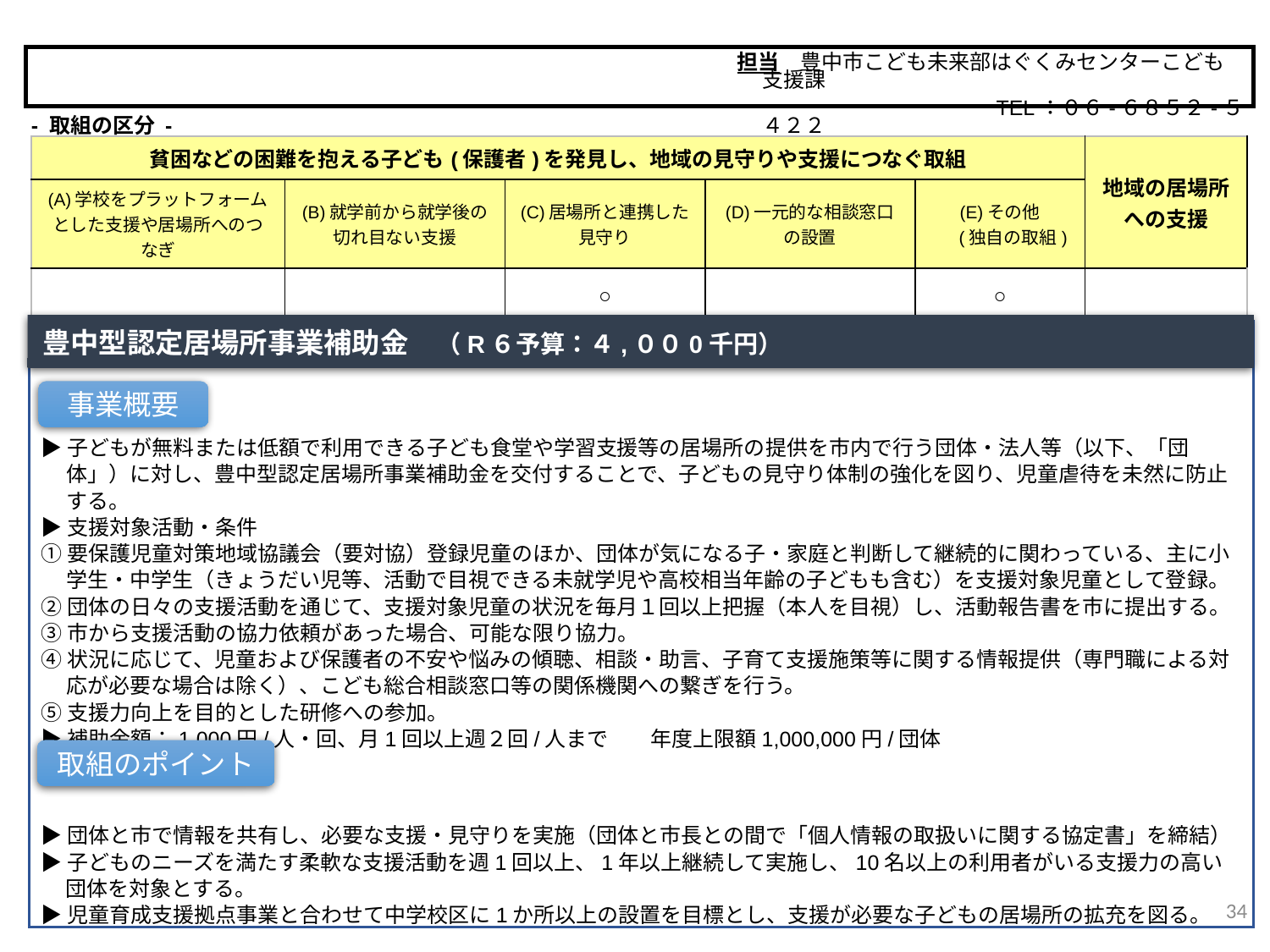

担当　豊中市こども未来部はぐくみセンターこども支援課
　　　　　　　　　　　　TEL：０６-６８５２-５４２２

豊中市
- 取組の区分 -
| 貧困などの困難を抱える子ども(保護者)を発見し、地域の見守りや支援につなぐ取組 |  |  |  |  | 地域の居場所 への支援 |
| --- | --- | --- | --- | --- | --- |
| (A)学校をプラットフォームとした支援や居場所へのつなぎ | (B)就学前から就学後の 切れ目ない支援 | (C)居場所と連携した 見守り | (D)一元的な相談窓口 の設置 | (E)その他 　 (独自の取組) |  |
|  |  | ○ |  | ○ |  |
豊中型認定居場所事業補助金　（R６予算：４,００0千円）

▶子どもが無料または低額で利用できる子ども食堂や学習支援等の居場所の提供を市内で行う団体・法人等（以下、「団体」）に対し、豊中型認定居場所事業補助金を交付することで、子どもの見守り体制の強化を図り、児童虐待を未然に防止する。
▶支援対象活動・条件
①要保護児童対策地域協議会（要対協）登録児童のほか、団体が気になる子・家庭と判断して継続的に関わっている、主に小学生・中学生（きょうだい児等、活動で目視できる未就学児や高校相当年齢の子どもも含む）を支援対象児童として登録。
②団体の日々の支援活動を通じて、支援対象児童の状況を毎月１回以上把握（本人を目視）し、活動報告書を市に提出する。
③市から支援活動の協力依頼があった場合、可能な限り協力。
④状況に応じて、児童および保護者の不安や悩みの傾聴、相談・助言、子育て支援施策等に関する情報提供（専門職による対応が必要な場合は除く）、こども総合相談窓口等の関係機関への繋ぎを行う。
⑤支援力向上を目的とした研修への参加。
▶補助金額：1,000円/人・回、月1回以上週２回/人まで　　年度上限額1,000,000円/団体

▶団体と市で情報を共有し、必要な支援・見守りを実施（団体と市長との間で「個人情報の取扱いに関する協定書」を締結）
▶子どものニーズを満たす柔軟な支援活動を週1回以上、1年以上継続して実施し、10名以上の利用者がいる支援力の高い団体を対象とする。
▶児童育成支援拠点事業と合わせて中学校区に1か所以上の設置を目標とし、支援が必要な子どもの居場所の拡充を図る。
事業概要
取組のポイント
34